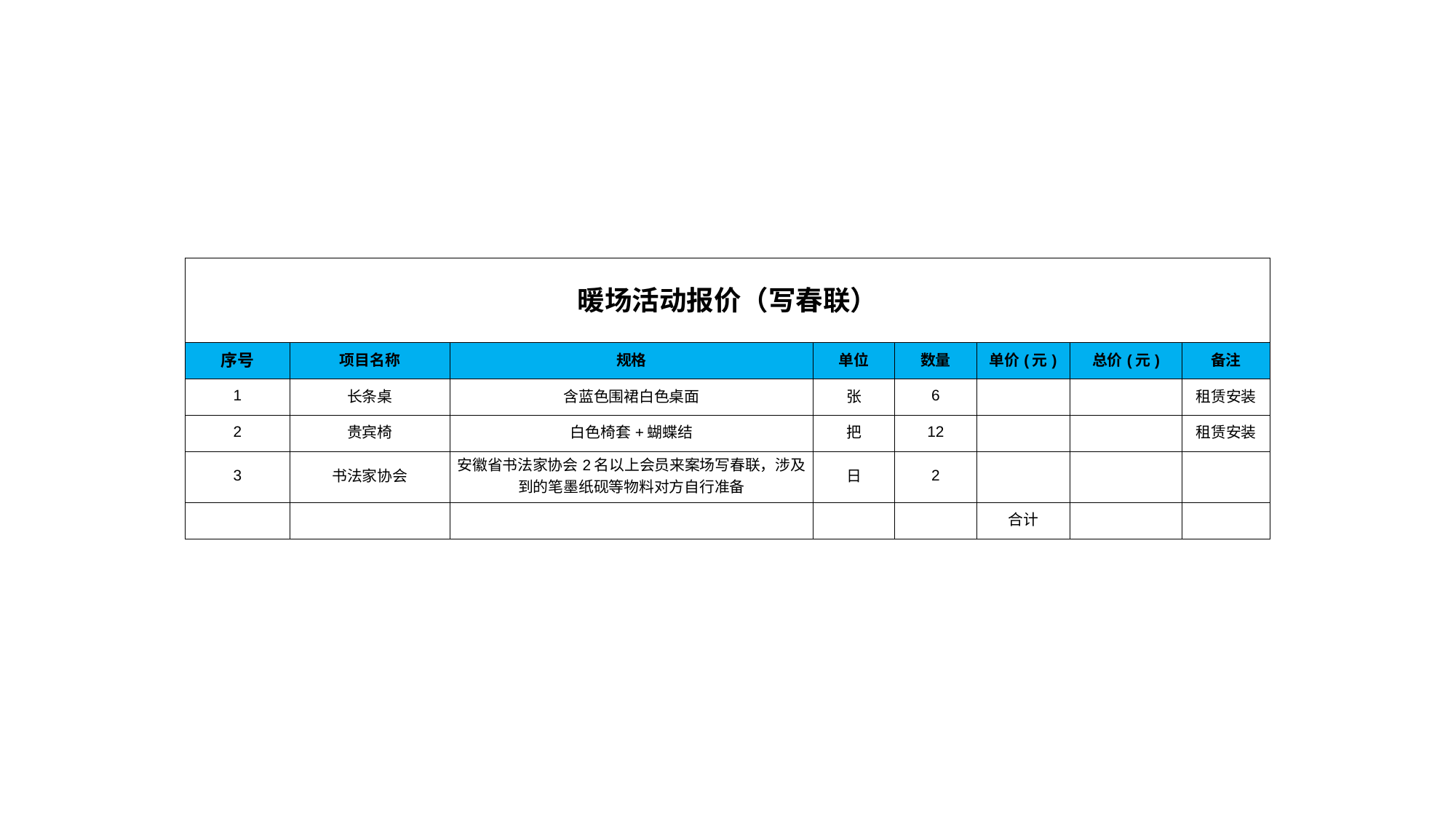

| 暖场活动报价（写春联） |  |  |  |  |  |  |  |
| --- | --- | --- | --- | --- | --- | --- | --- |
| 序号 | 项目名称 | 规格 | 单位 | 数量 | 单价(元) | 总价(元) | 备注 |
| 1 | 长条桌 | 含蓝色围裙白色桌面 | 张 | 6 |  |  | 租赁安装 |
| 2 | 贵宾椅 | 白色椅套+蝴蝶结 | 把 | 12 |  |  | 租赁安装 |
| 3 | 书法家协会 | 安徽省书法家协会2名以上会员来案场写春联，涉及到的笔墨纸砚等物料对方自行准备 | 日 | 2 |  |  |  |
|  |  |  |  |  | 合计 |  |  |